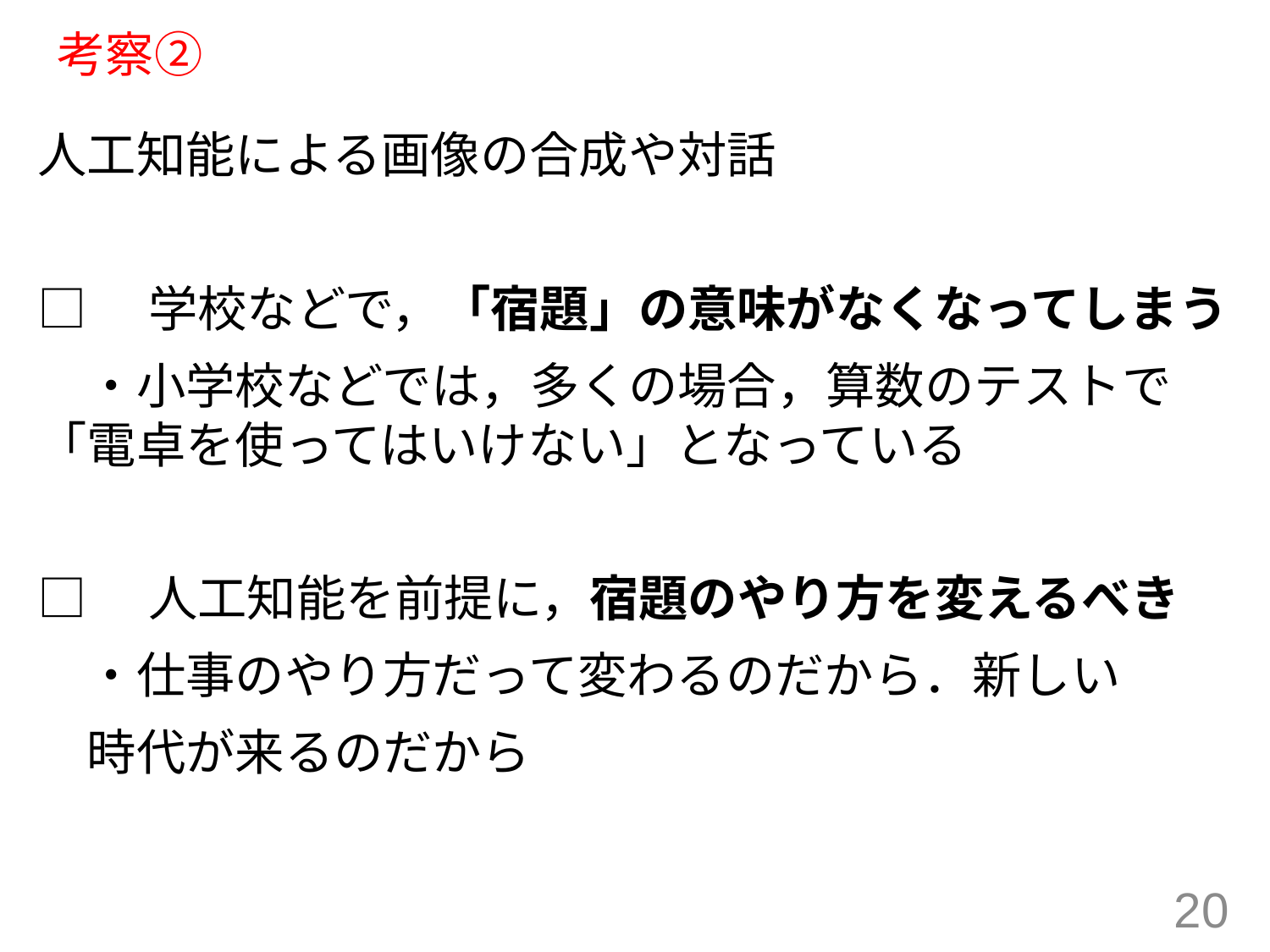

# 考察②
人工知能による画像の合成や対話

□　学校などで，「宿題」の意味がなくなってしまう
　・小学校などでは，多くの場合，算数のテストで「電卓を使ってはいけない」となっている

□　人工知能を前提に，宿題のやり方を変えるべき
　・仕事のやり方だって変わるのだから．新しい
　時代が来るのだから
20